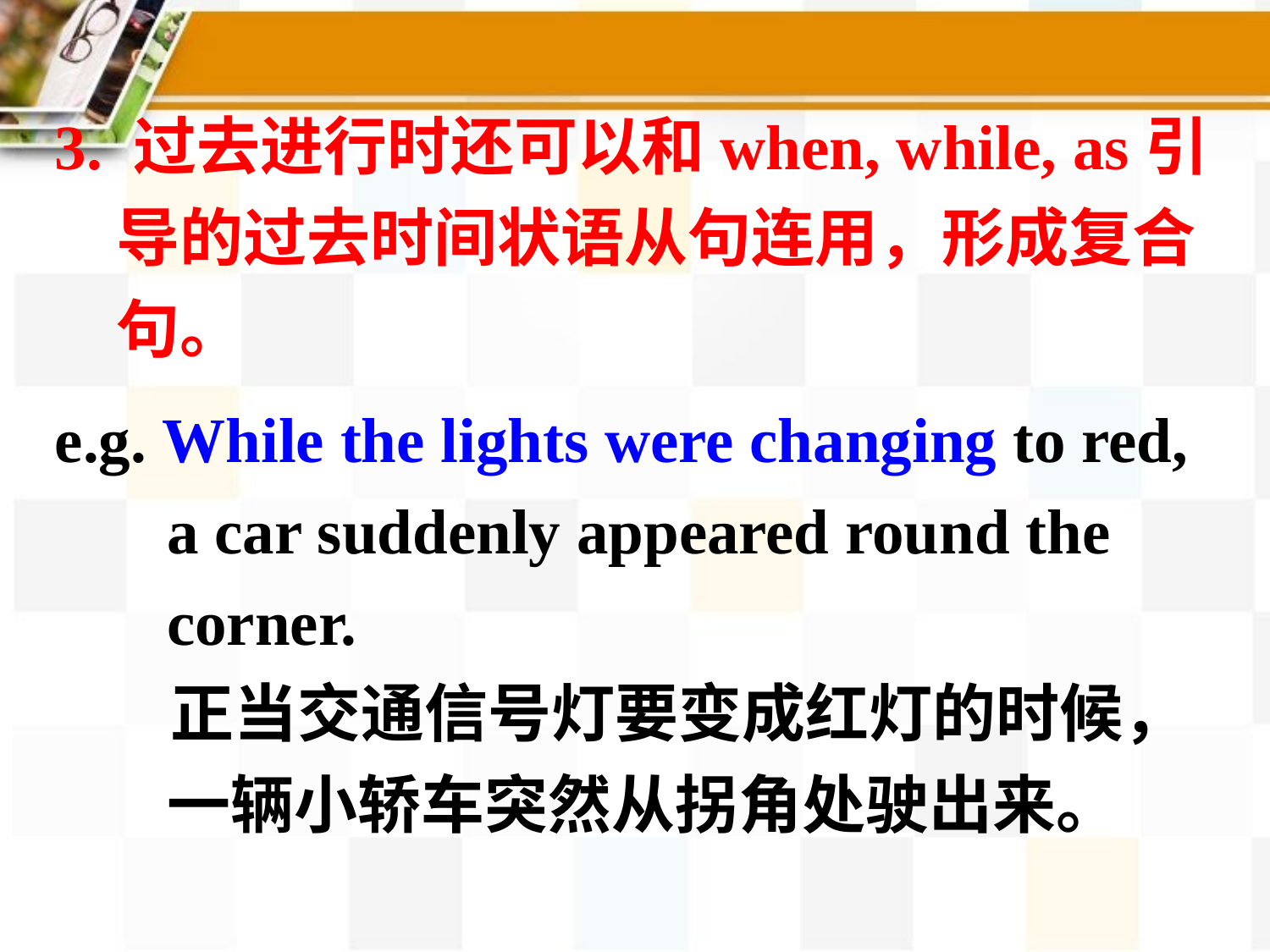

3. 过去进行时还可以和when, while, as引导的过去时间状语从句连用，形成复合句。
e.g. While the lights were changing to red, a car suddenly appeared round the corner.
       正当交通信号灯要变成红灯的时候，一辆小轿车突然从拐角处驶出来。